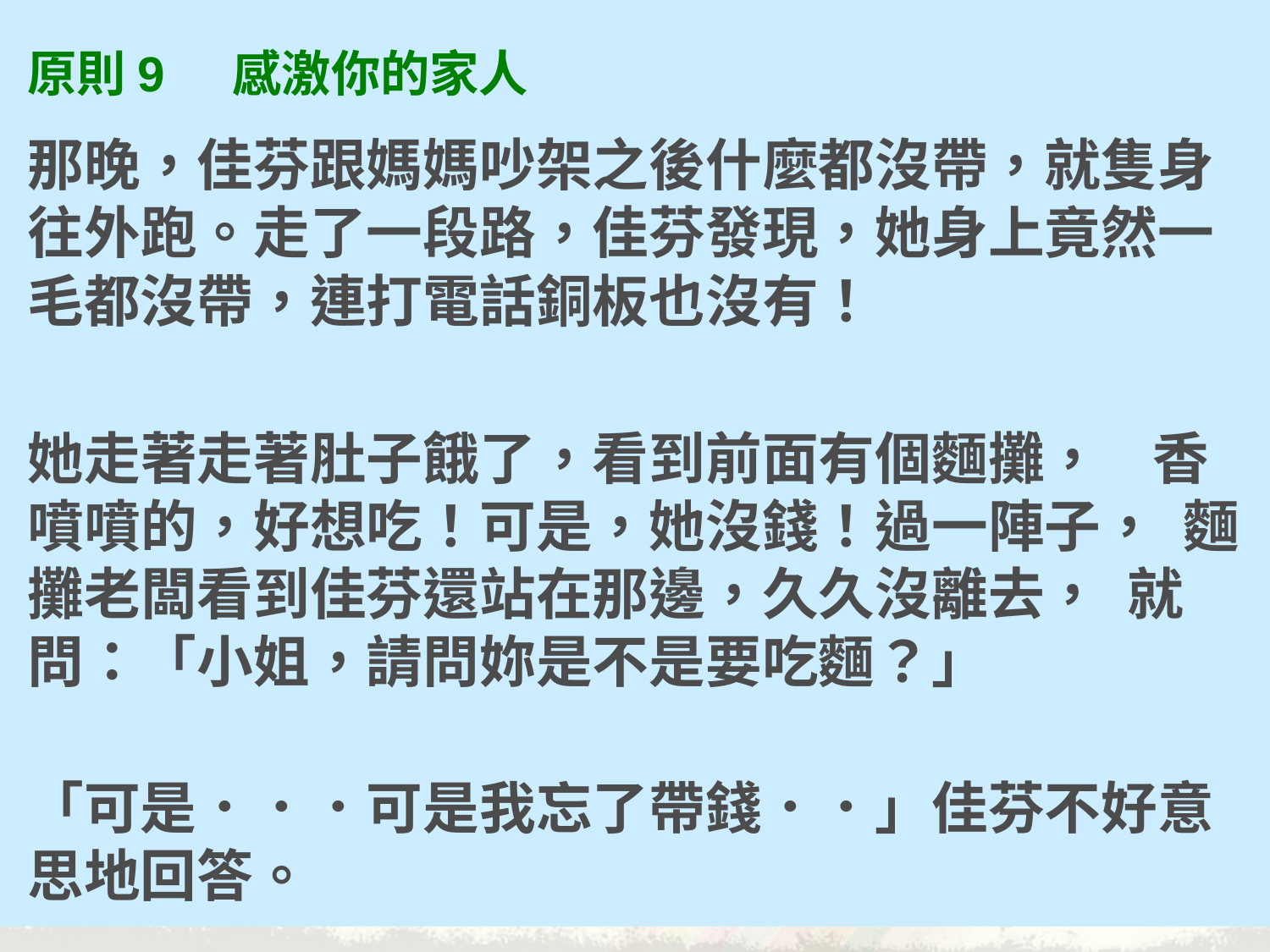

原則9    感激你的家人
那晚，佳芬跟媽媽吵架之後什麼都沒帶，就隻身往外跑。走了一段路，佳芬發現，她身上竟然一毛都沒帶，連打電話銅板也沒有！

她走著走著肚子餓了，看到前面有個麵攤，    香噴噴的，好想吃！可是，她沒錢！過一陣子，  麵攤老闆看到佳芬還站在那邊，久久沒離去，  就問：「小姐，請問妳是不是要吃麵？」
「可是．．．可是我忘了帶錢．．」佳芬不好意思地回答。